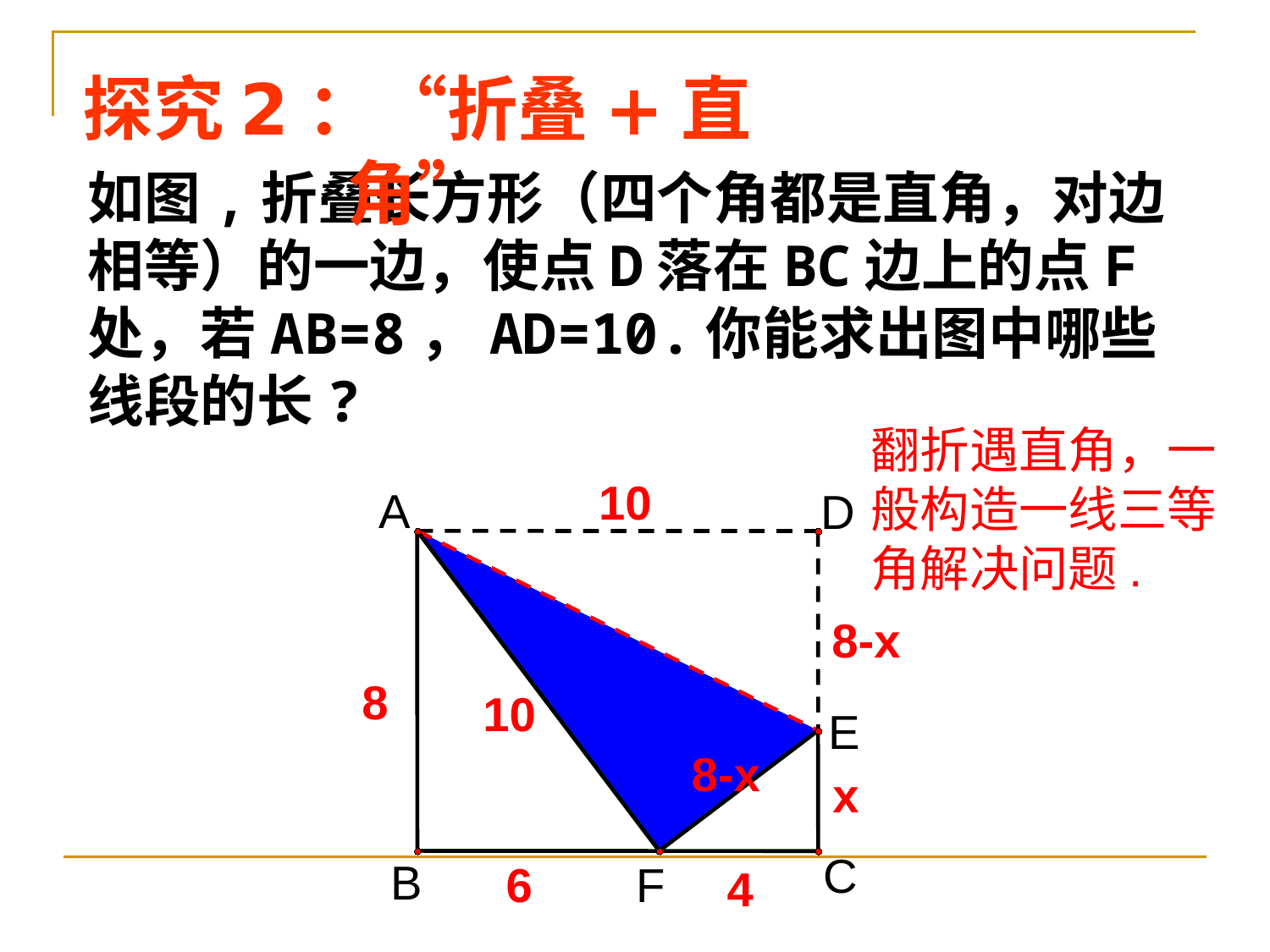

探究2：“折叠+直角”

如图,折叠长方形（四个角都是直角，对边相等）的一边，使点D落在BC边上的点F处，若AB=8，AD=10.你能求出图中哪些线段的长?
翻折遇直角，一般构造一线三等角解决问题.
10
A
D

8-x
8
10
E

8-x
x
C

B
6
F
4